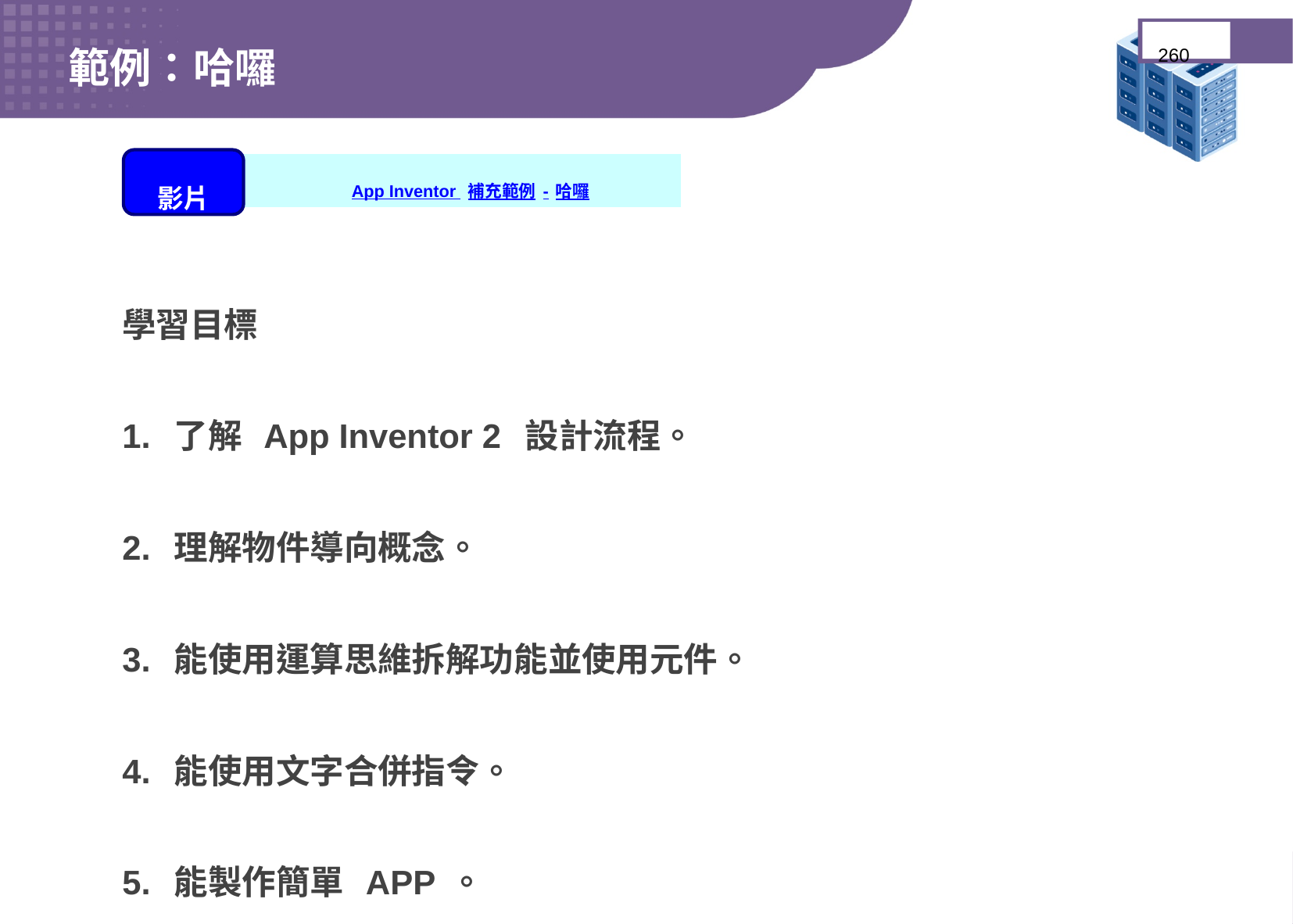

範例：哈囉
260
影片
App Inventor 補充範例-哈囉
學習目標
1. 了解 App Inventor 2 設計流程。
2. 理解物件導向概念。
3. 能使用運算思維拆解功能並使用元件。
4. 能使用文字合併指令。
5. 能製作簡單 APP。